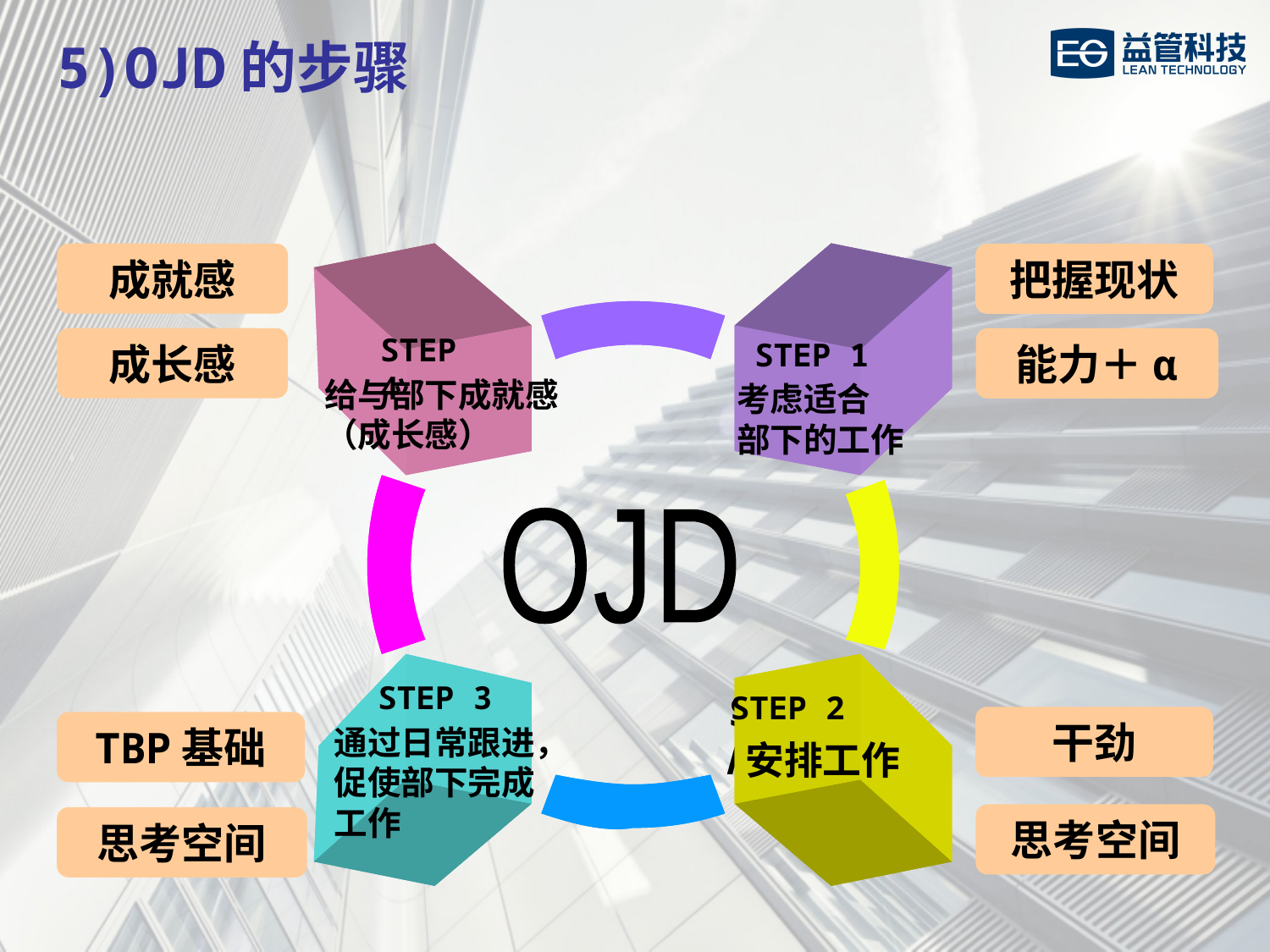

5)OJD的步骤

成就感
把握现状

成长感
能力＋α
STEP 4
STEP 1
STEP 1
STEP 1
给与部下成就感
（成长感）
考虑适合
部下的工作
work

OJD

STEP 3
STEP 2
STEP 2
STEP 2
干劲
TBP基础
通过日常跟进，
促使部下完成
工作
Assign
安排工作

work
思考空间
思考空间